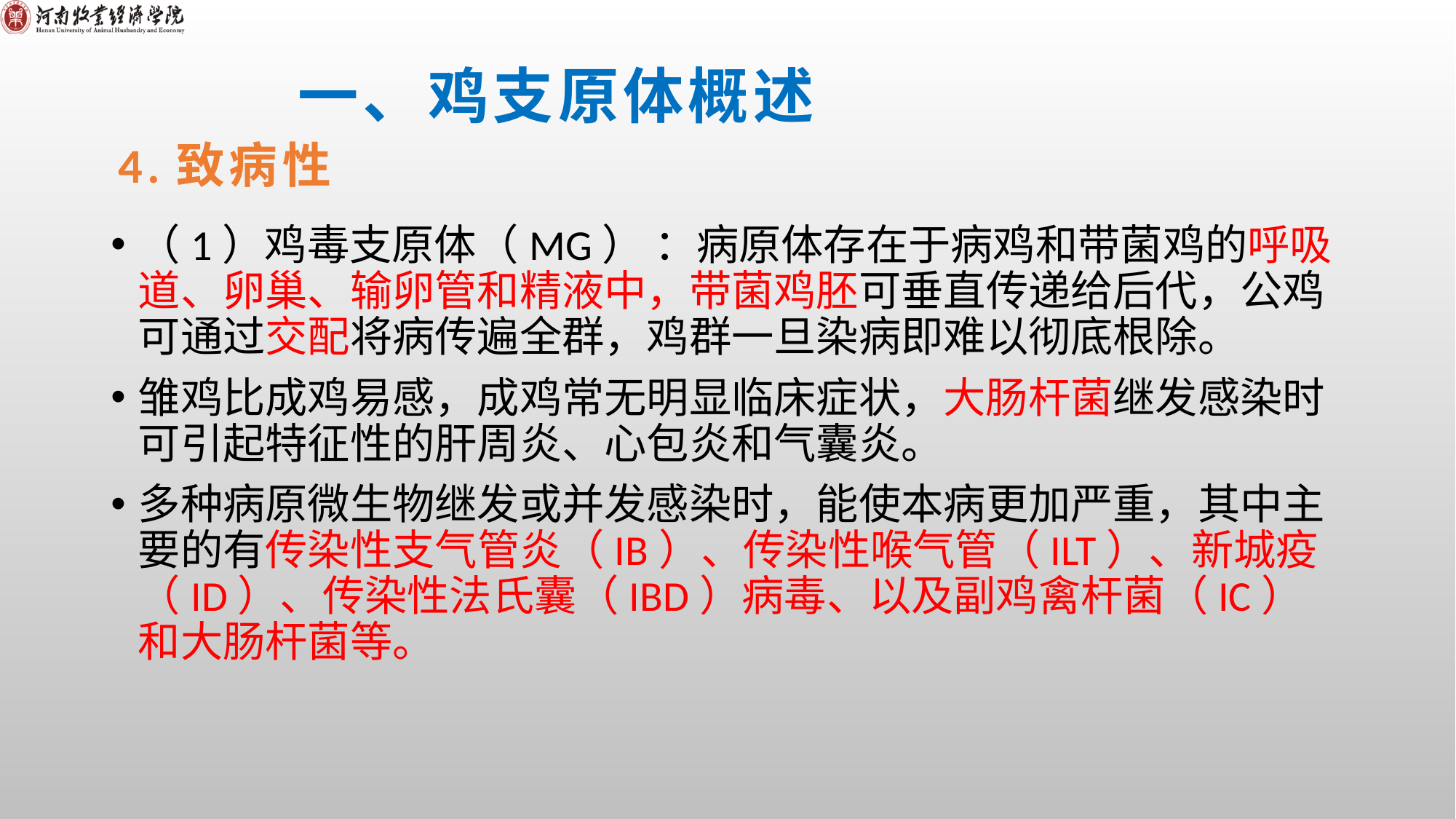

一、鸡支原体概述
# 4.致病性
（1）鸡毒支原体（MG） ：病原体存在于病鸡和带菌鸡的呼吸道、卵巢、输卵管和精液中，带菌鸡胚可垂直传递给后代，公鸡可通过交配将病传遍全群，鸡群一旦染病即难以彻底根除。
雏鸡比成鸡易感，成鸡常无明显临床症状，大肠杆菌继发感染时可引起特征性的肝周炎、心包炎和气囊炎。
多种病原微生物继发或并发感染时，能使本病更加严重，其中主要的有传染性支气管炎（IB）、传染性喉气管（ILT）、新城疫（ID）、传染性法氏囊（IBD）病毒、以及副鸡禽杆菌（IC）和大肠杆菌等。